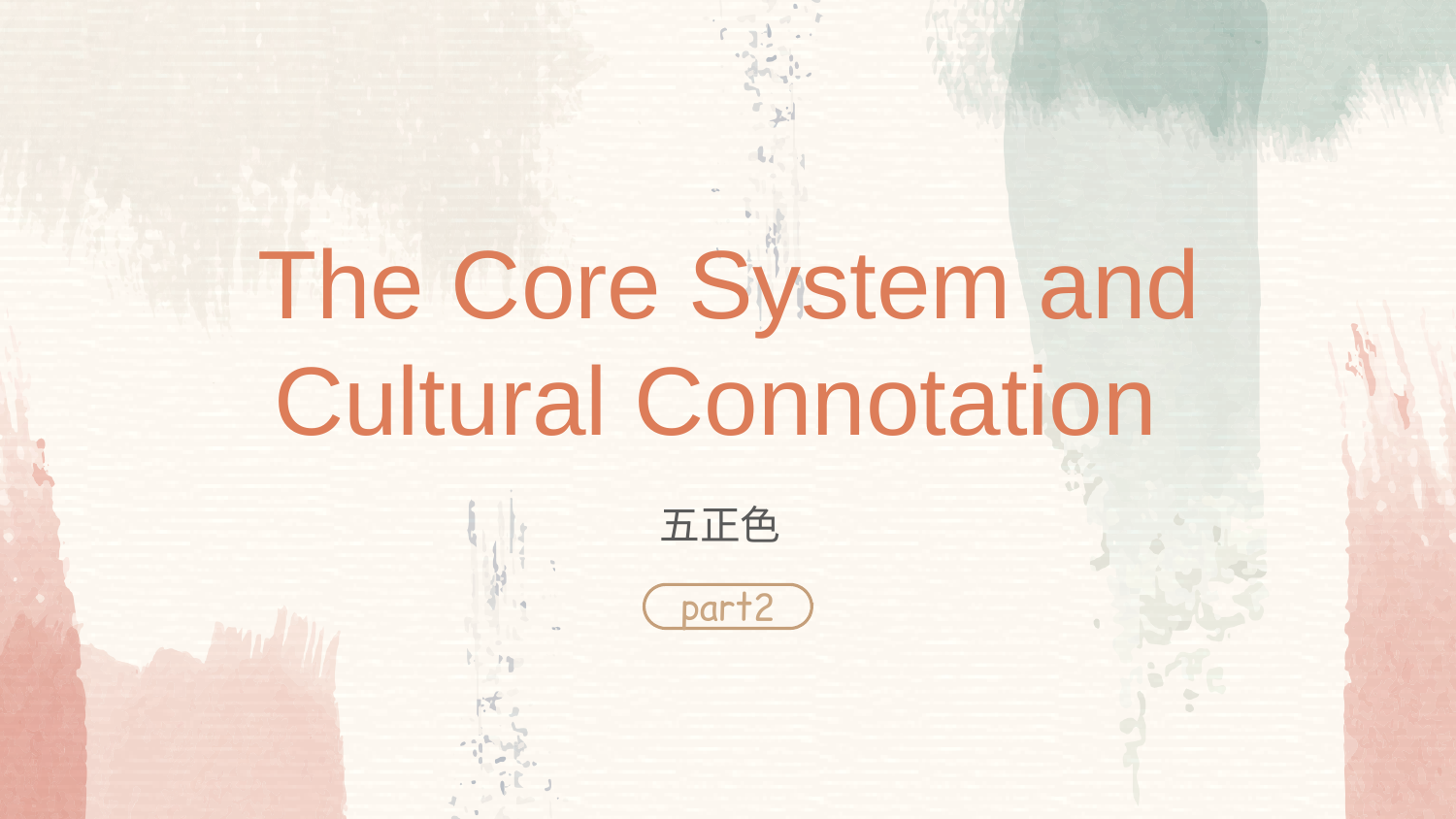

The Core System and Cultural Connotation
五正色
part2